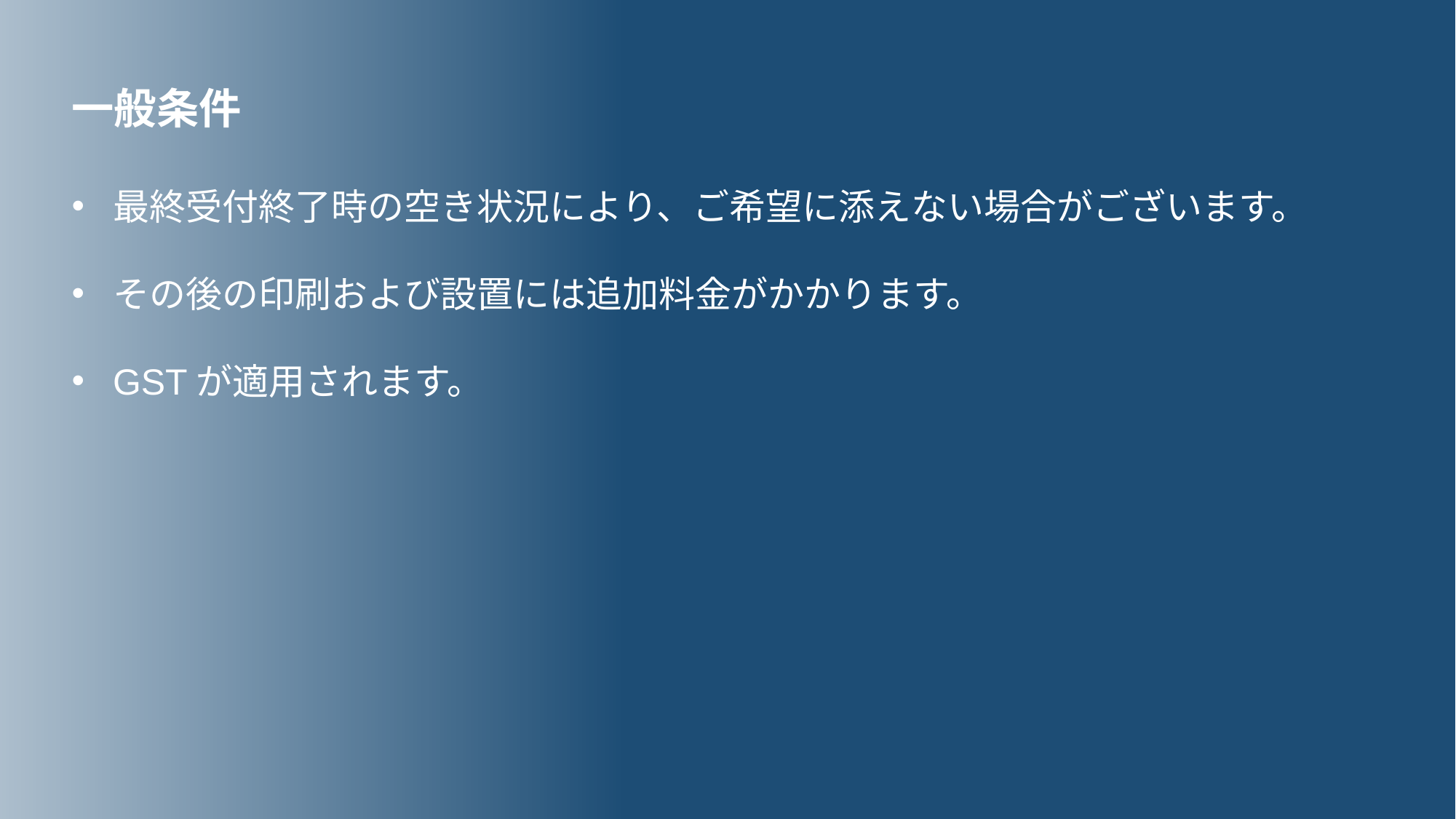

一般条件

最終受付終了時の空き状況により、ご希望に添えない場合がございます。

その後の印刷および設置には追加料金がかかります。

GSTが適用されます。